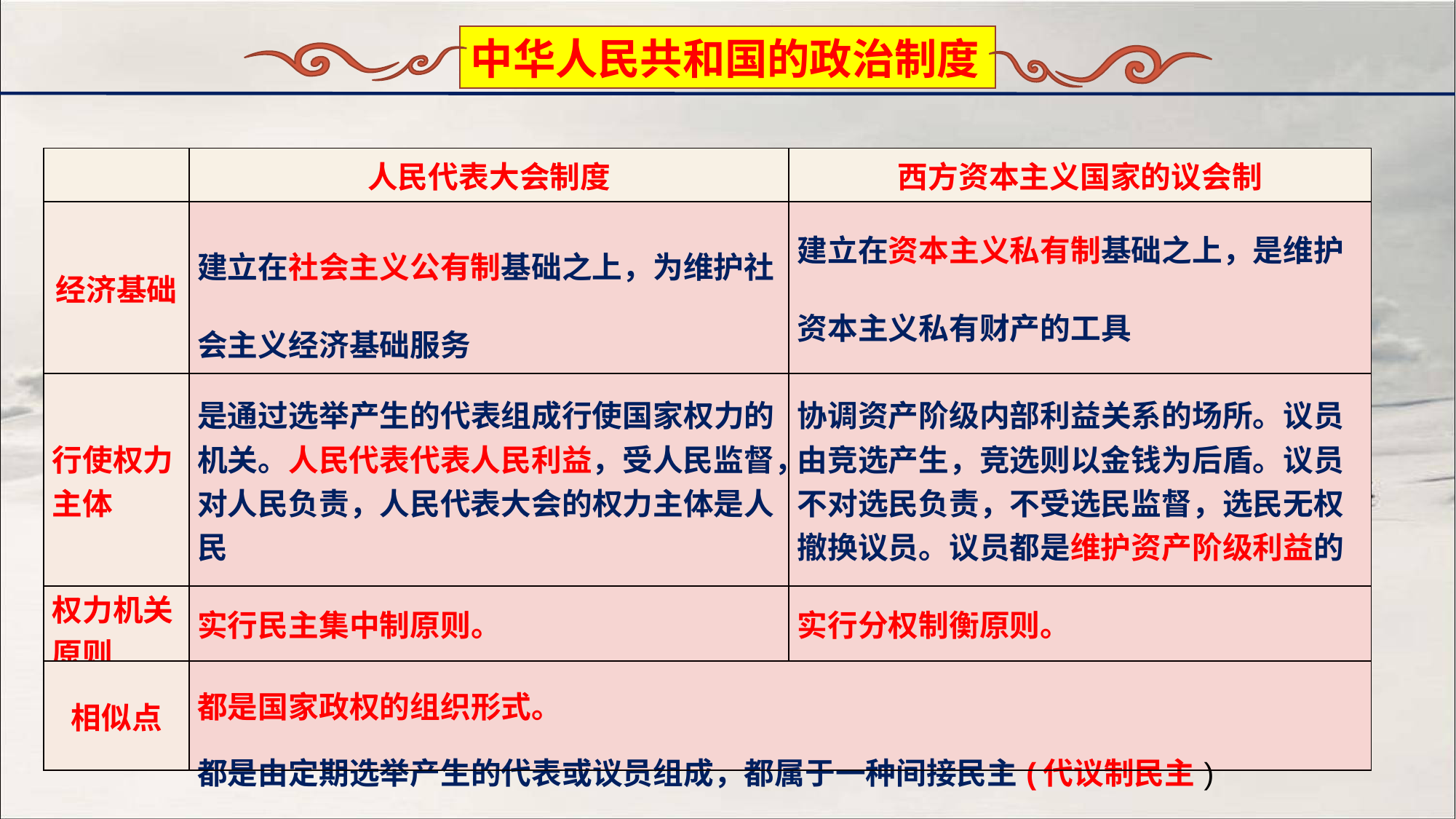

中华人民共和国的政治制度

|  | 人民代表大会制度 | 西方资本主义国家的议会制 |
| --- | --- | --- |
| 经济基础 | 建立在社会主义公有制基础之上，为维护社 会主义经济基础服务 | 建立在资本主义私有制基础之上，是维护 资本主义私有财产的工具 |
| 行使权力主体 | 是通过选举产生的代表组成行使国家权力的机关。人民代表代表人民利益，受人民监督，对人民负责，人民代表大会的权力主体是人民 | 协调资产阶级内部利益关系的场所。议员由竞选产生，竞选则以金钱为后盾。议员不对选民负责，不受选民监督，选民无权撤换议员。议员都是维护资产阶级利益的 |
| 权力机关原则 | 实行民主集中制原则。 | 实行分权制衡原则。 |
| 相似点 | 都是国家政权的组织形式。 都是由定期选举产生的代表或议员组成，都属于一种间接民主(代议制民主) |  |